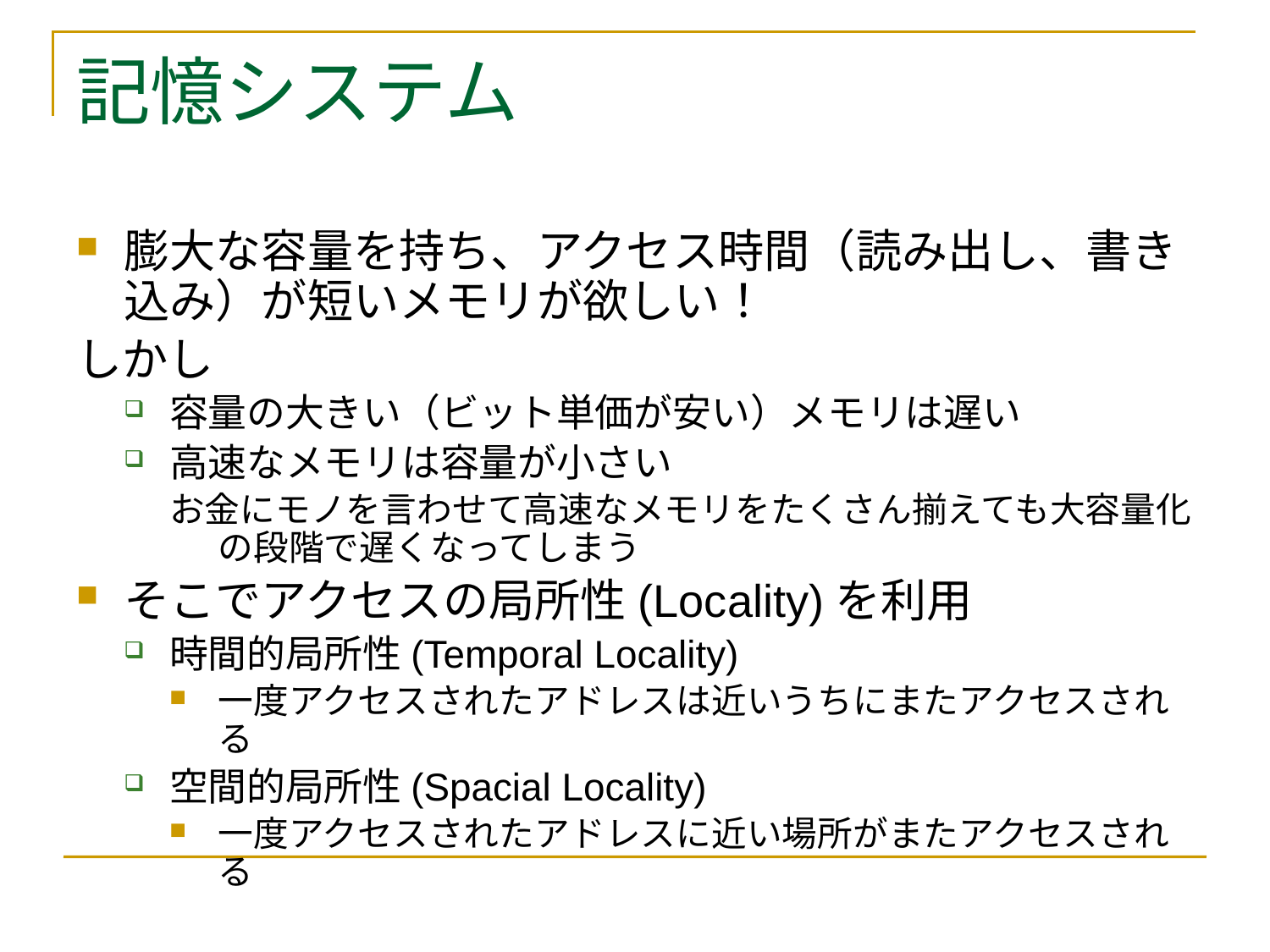

# 記憶システム
膨大な容量を持ち、アクセス時間（読み出し、書き込み）が短いメモリが欲しい！
しかし
容量の大きい（ビット単価が安い）メモリは遅い
高速なメモリは容量が小さい
お金にモノを言わせて高速なメモリをたくさん揃えても大容量化の段階で遅くなってしまう
そこでアクセスの局所性(Locality)を利用
時間的局所性(Temporal Locality)
一度アクセスされたアドレスは近いうちにまたアクセスされる
空間的局所性(Spacial Locality)
一度アクセスされたアドレスに近い場所がまたアクセスされる